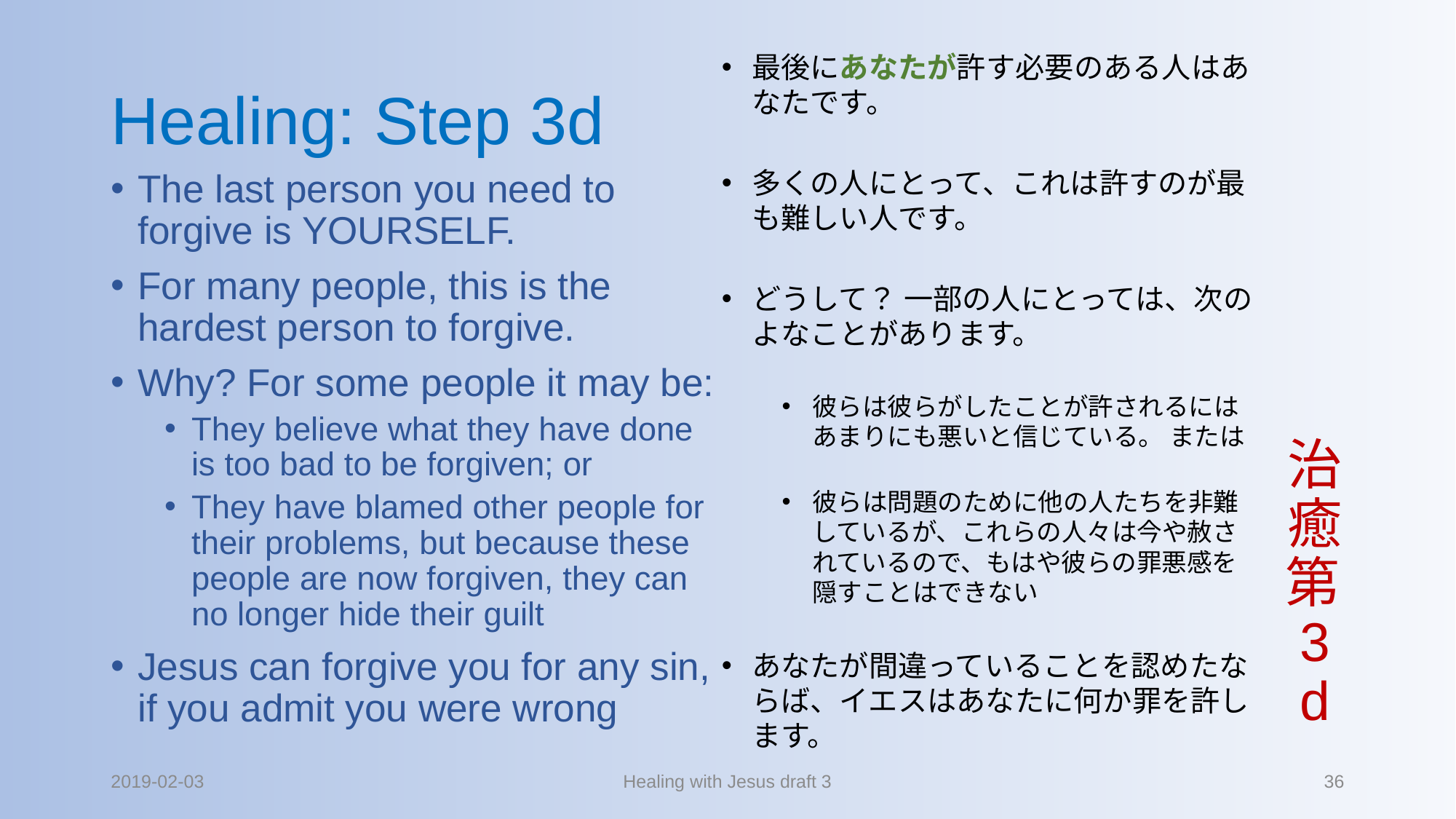

# Healing: Step 3d
最後にあなたが許す必要のある人はあなたです。
多くの人にとって、これは許すのが最も難しい人です。
どうして？ 一部の人にとっては、次のよなことがあります。
彼らは彼らがしたことが許されるにはあまりにも悪いと信じている。 または
彼らは問題のために他の人たちを非難しているが、これらの人々は今や赦されているので、もはや彼らの罪悪感を隠すことはできない
あなたが間違っていることを認めたならば、イエスはあなたに何か罪を許します。
治癒第3d
The last person you need to forgive is YOURSELF.
For many people, this is the hardest person to forgive.
Why? For some people it may be:
They believe what they have done is too bad to be forgiven; or
They have blamed other people for their problems, but because these people are now forgiven, they can no longer hide their guilt
Jesus can forgive you for any sin, if you admit you were wrong

2019-02-03
Healing with Jesus draft 3
36